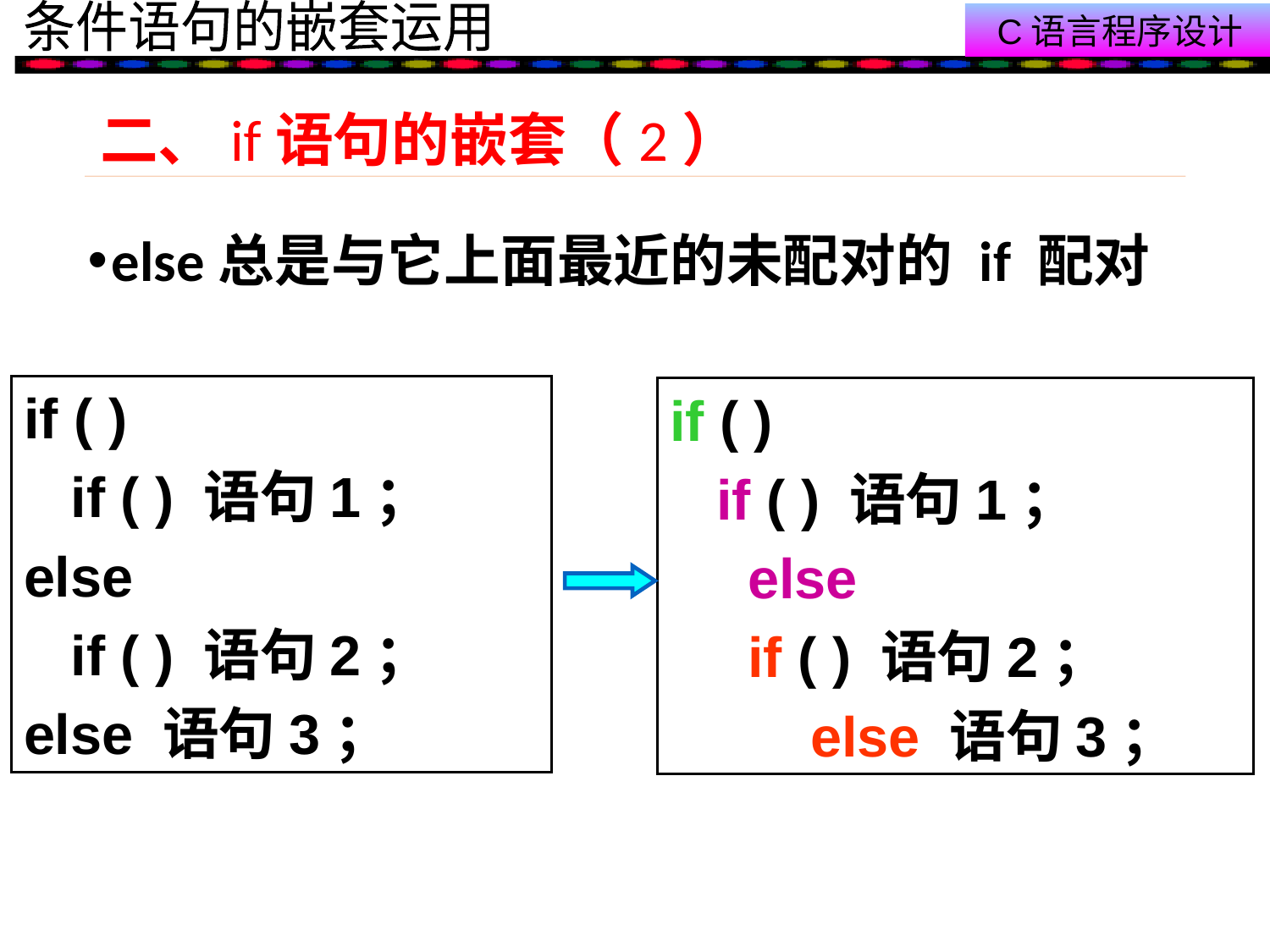

# 二、if语句的嵌套（2）
else总是与它上面最近的未配对的 if 配对
if ( )
   if ( ) 语句1；
else
   if ( ) 语句2；
else 语句3；
if ( )
   if ( ) 语句1；
     else
     if ( ) 语句2；
         else 语句3；